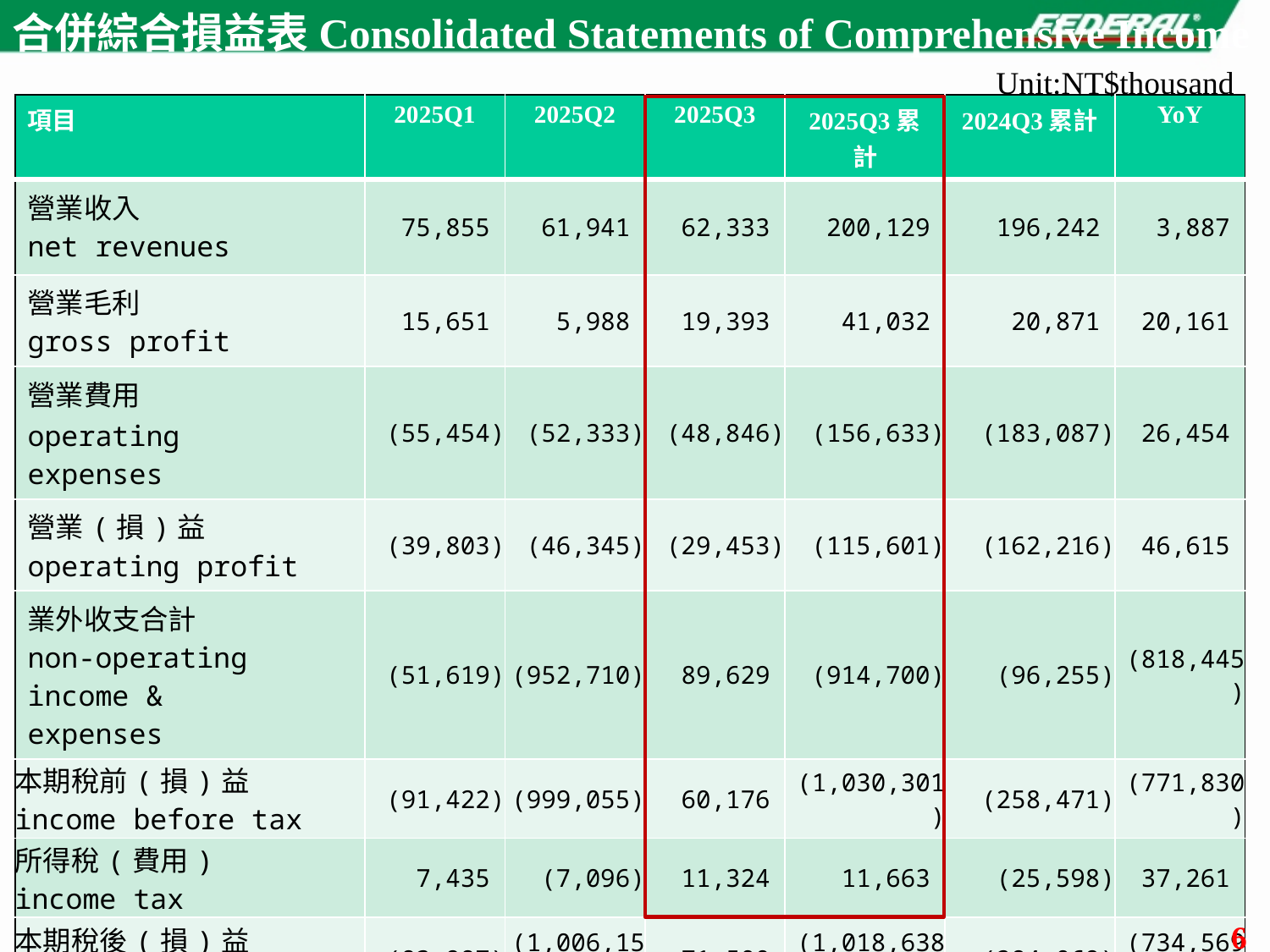

合併綜合損益表Consolidated Statements of Comprehensive Income
Unit:NT$thousand
| 項目 | 2025Q1 | 2025Q2 | 2025Q3 | 2025Q3累計 | 2024Q3累計 | YoY |
| --- | --- | --- | --- | --- | --- | --- |
| 營業收入 net revenues | 75,855 | 61,941 | 62,333 | 200,129 | 196,242 | 3,887 |
| 營業毛利 gross profit | 15,651 | 5,988 | 19,393 | 41,032 | 20,871 | 20,161 |
| 營業費用 operating　expenses | (55,454) | (52,333) | (48,846) | (156,633) | (183,087) | 26,454 |
| 營業(損)益 operating profit | (39,803) | (46,345) | (29,453) | (115,601) | (162,216) | 46,615 |
| 業外收支合計 non-operating income & expenses | (51,619) | (952,710) | 89,629 | (914,700) | (96,255) | (818,445) |
| 本期稅前(損)益 income before tax | (91,422) | (999,055) | 60,176 | (1,030,301) | (258,471) | (771,830) |
| 所得稅(費用) income tax | 7,435 | (7,096) | 11,324 | 11,663 | (25,598) | 37,261 |
| 本期稅後(損)益 net income after tax | (83,987) | (1,006,151) | 71,500 | (1,018,638) | (284,069) | (734,569) |
| EPS | (0.18) | (2.19) | 0.16 | (2.22) | (0.62) | (1.60) |

6